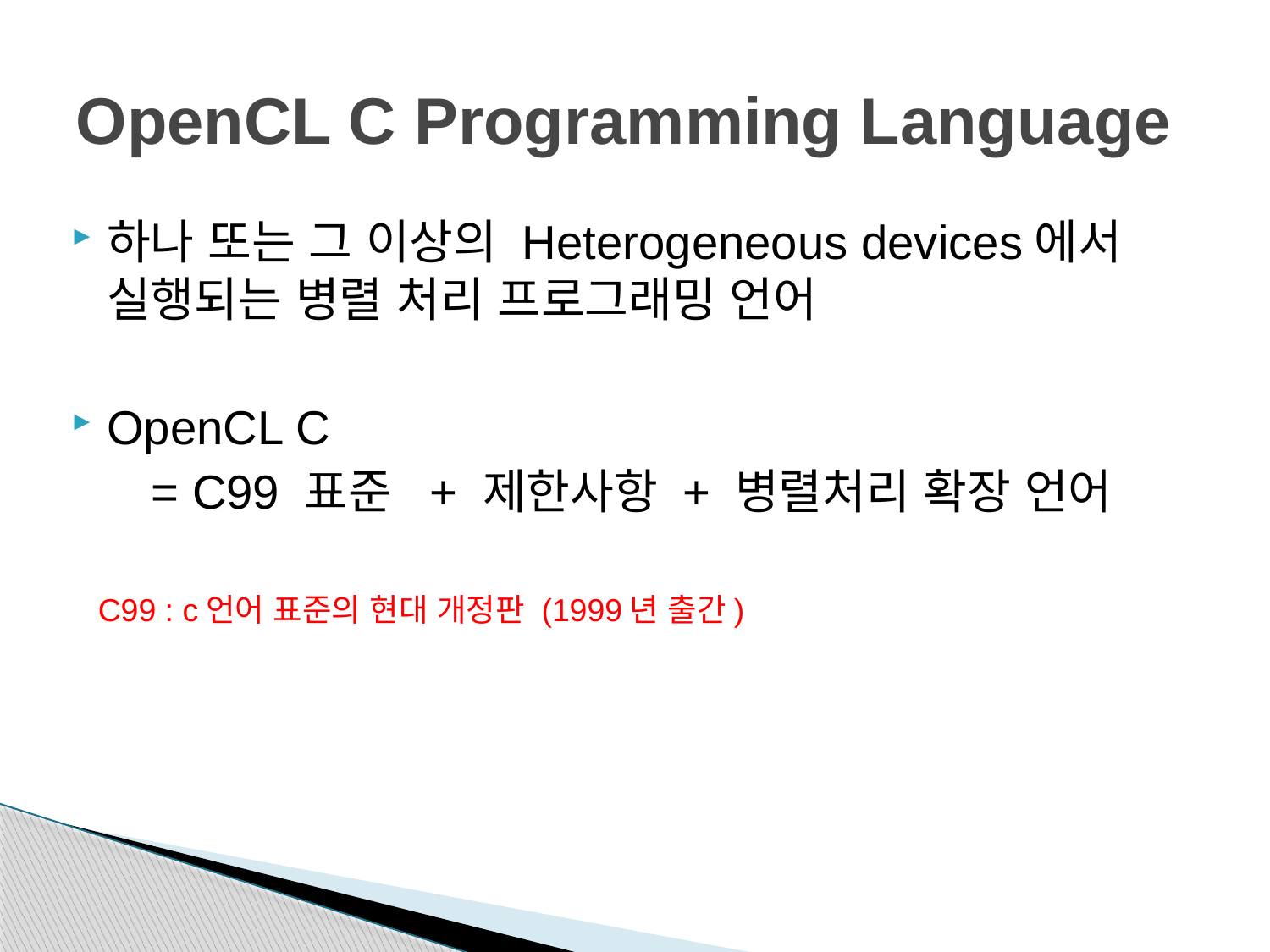

# OpenCL C Programming Language
하나 또는 그 이상의 Heterogeneous devices에서 실행되는 병렬 처리 프로그래밍 언어

OpenCL C
      = C99 표준  + 제한사항 + 병렬처리 확장 언어

   C99 : c언어 표준의 현대 개정판 (1999년 출간)